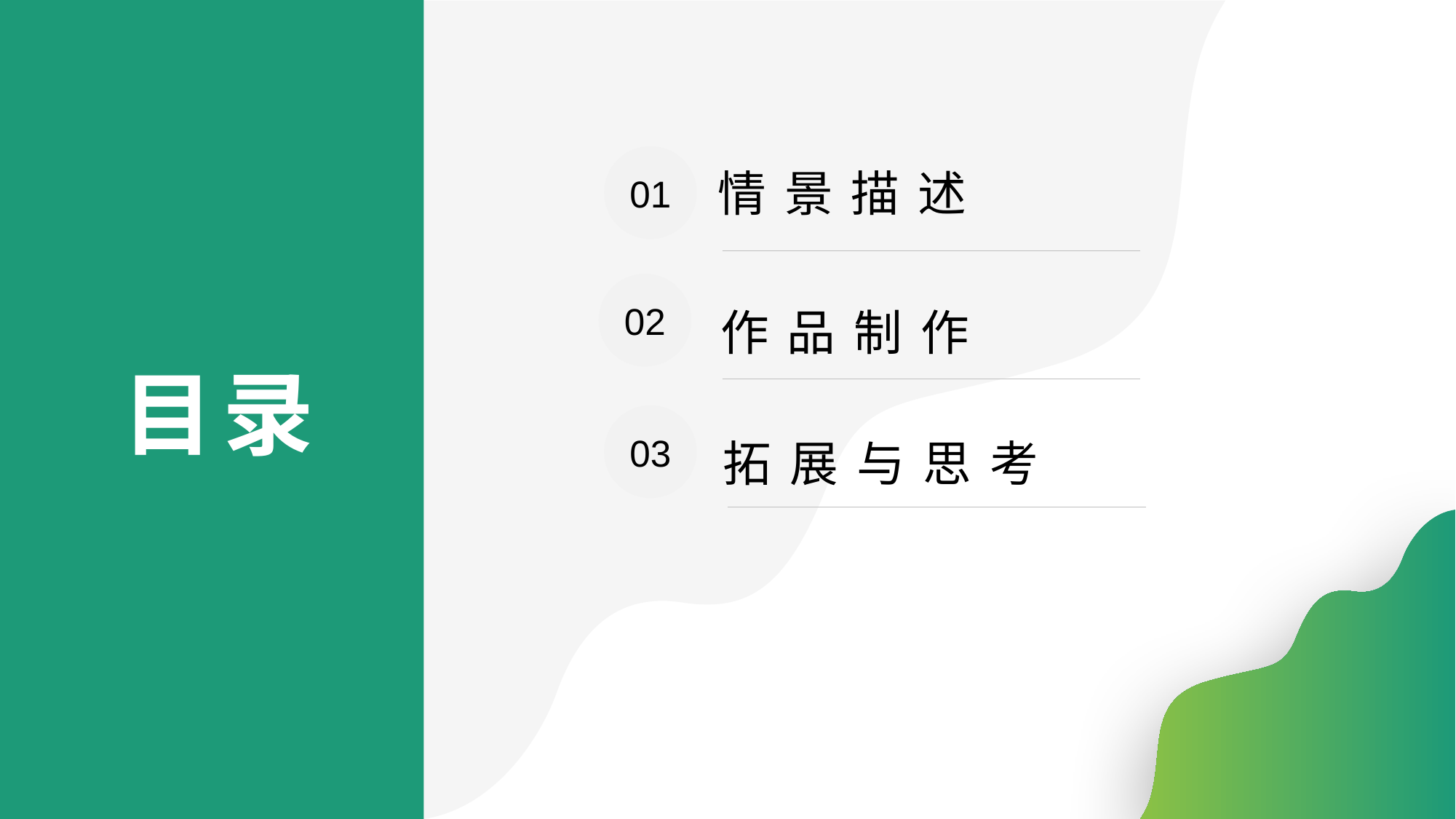

情景描述
01
02
作品制作
目录
03
拓展与思考